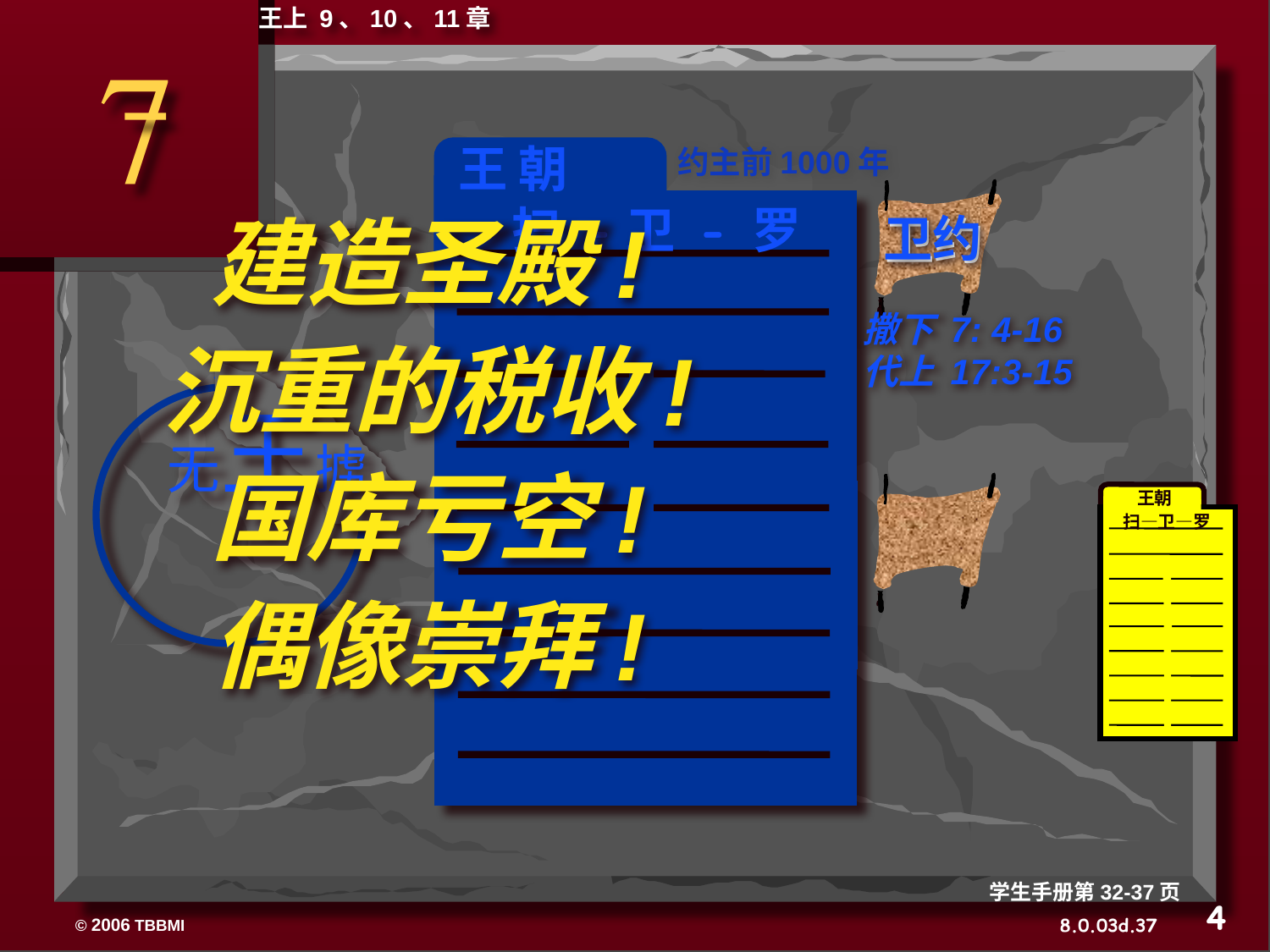

王上 9、10、11章

7

王 朝
约主前1000年

 卫约
撒下 7: 4-16
代上 17:3-15
 卫约

扫 -卫 - 罗

建造圣殿!
沉重的税收!
国库亏空!
偶像崇拜!

无王掳

   王朝

扫—卫—罗

学生手册第32-37页
4
37